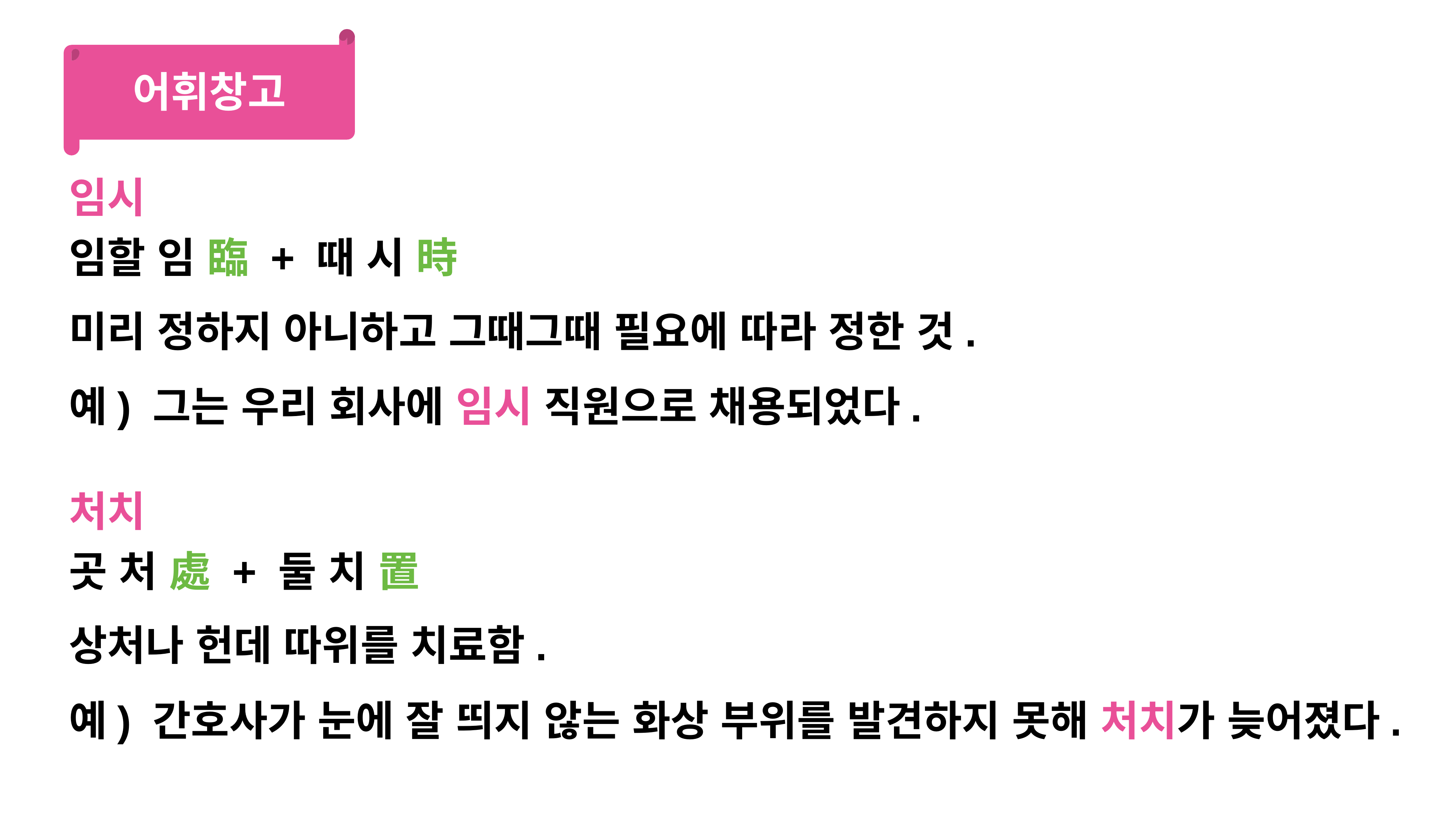

어휘창고
임시
임할 임 臨 + 때 시 時
미리 정하지 아니하고 그때그때 필요에 따라 정한 것.
예) 그는 우리 회사에 임시 직원으로 채용되었다.
처치
곳 처 處 + 둘 치 置
상처나 헌데 따위를 치료함.
예) 간호사가 눈에 잘 띄지 않는 화상 부위를 발견하지 못해 처치가 늦어졌다.